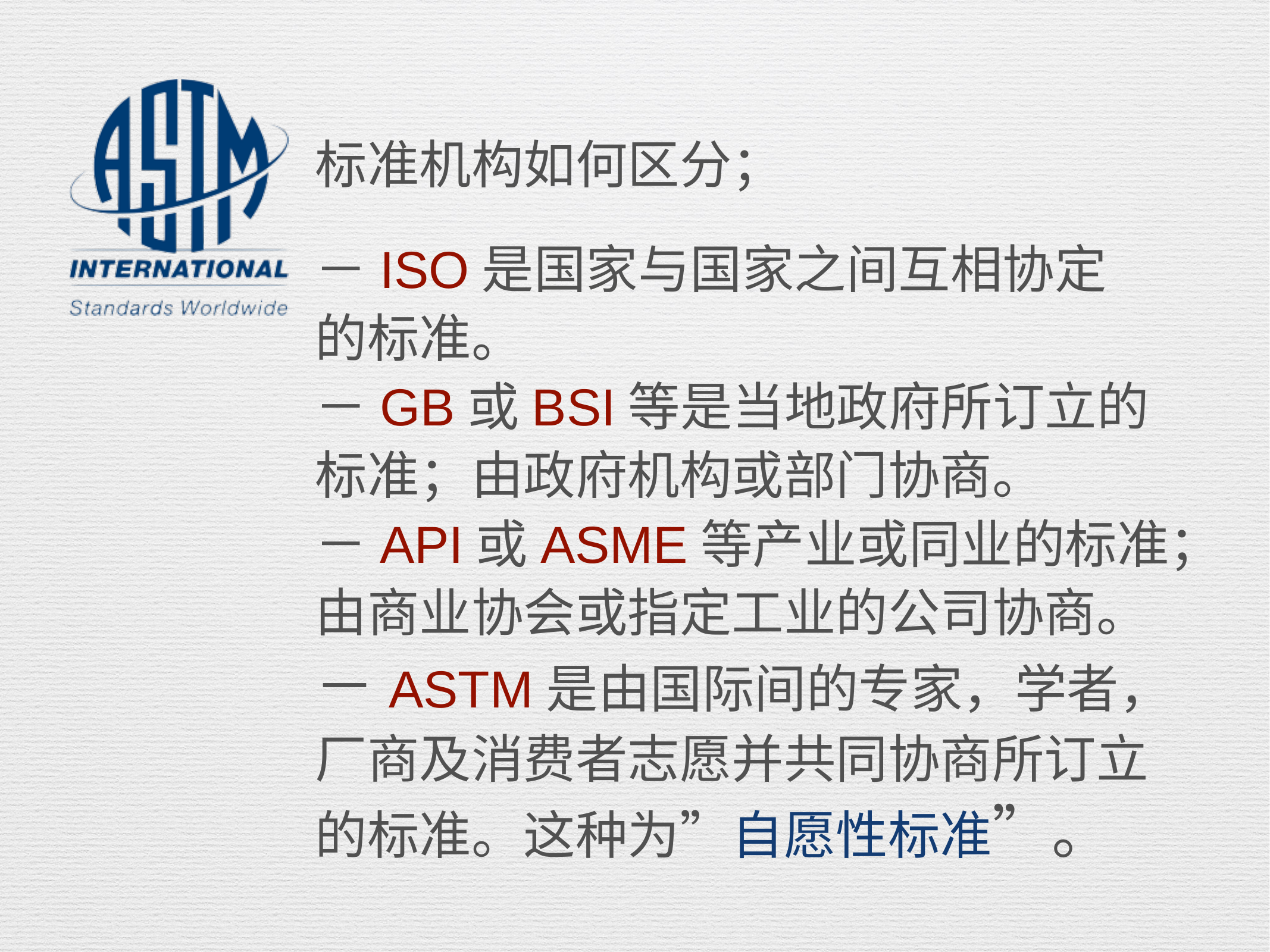

标准机构如何区分；

－ISO是国家与国家之间互相协定
的标准。
－GB或BSI等是当地政府所订立的
标准；由政府机构或部门协商。
－API或ASME等产业或同业的标准；
由商业协会或指定工业的公司协商。
－ASTM是由国际间的专家，学者，
厂商及消费者志愿并共同协商所订立
的标准。这种为”自愿性标准”。